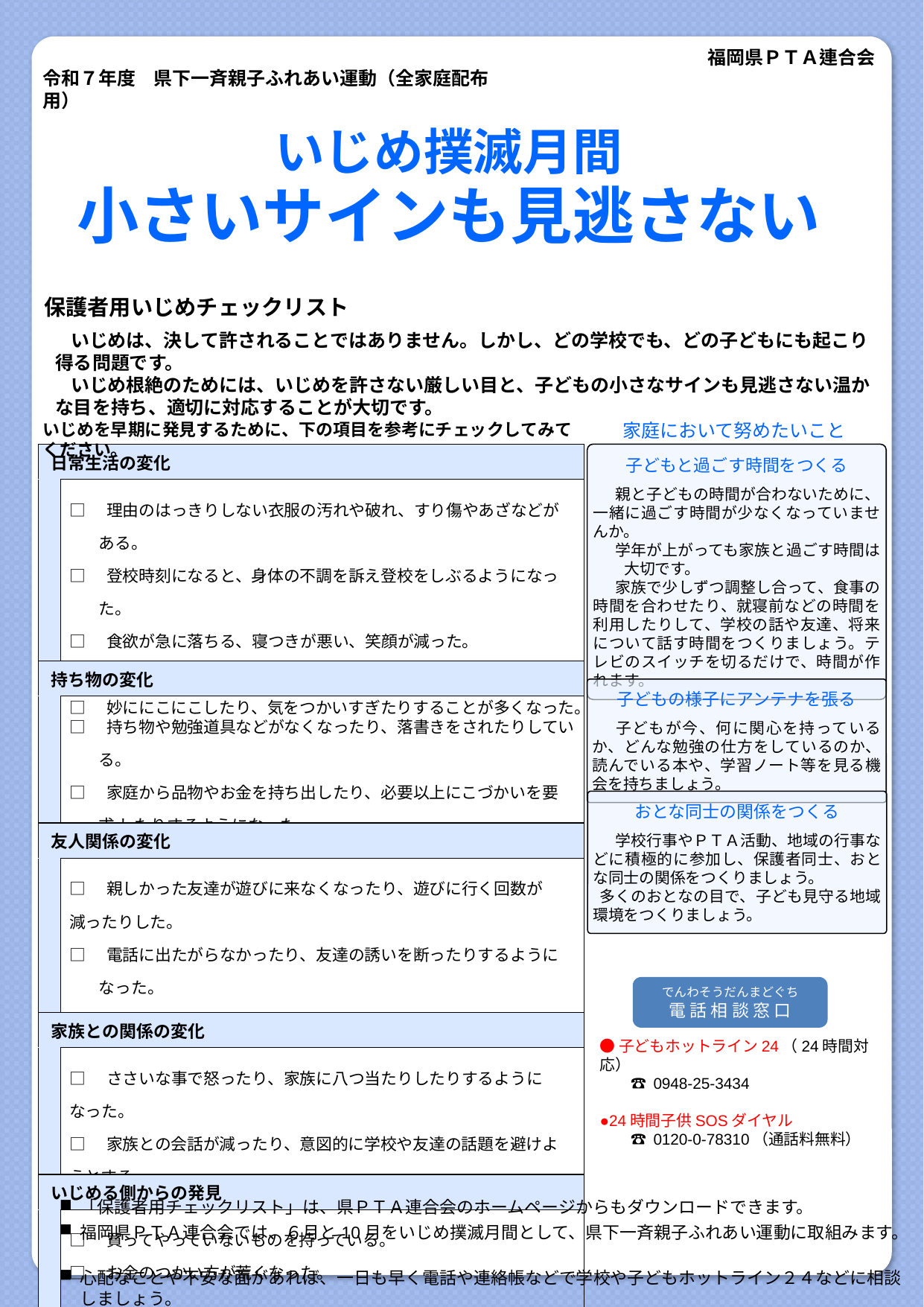

福岡県ＰＴＡ連合会
令和７年度　県下一斉親子ふれあい運動（全家庭配布用）
いじめ撲滅月間
小さいサインも見逃さない
保護者用いじめチェックリスト
いじめは、決して許されることではありません。しかし、どの学校でも、どの子どもにも起こり得る問題です。
いじめ根絶のためには、いじめを許さない厳しい目と、子どもの小さなサインも見逃さない温かな目を持ち、適切に対応することが大切です。
いじめを早期に発見するために、下の項目を参考にチェックしてみてください。
家庭において努めたいこと
| 日常生活の変化 |  |
| --- | --- |
|  | □　理由のはっきりしない衣服の汚れや破れ、すり傷やあざなどがある。 □　登校時刻になると、身体の不調を訴え登校をしぶるようになった。 □　食欲が急に落ちる、寝つきが悪い、笑顔が減った。 □　意味なく夜更かしし、極端に寝起きが悪くなった。 □　妙ににこにこしたり、気をつかいすぎたりすることが多くなった。 |
| 持ち物の変化 |  |
|  | □　持ち物や勉強道具などがなくなったり、落書きをされたりしている。 □　家庭から品物やお金を持ち出したり、必要以上にこづかいを要求 したりするようになった |
| 友人関係の変化 |  |
|  | □　親しかった友達が遊びに来なくなったり、遊びに行く回数が減ったりした。 □　電話に出たがらなかったり、友達の誘いを断ったりするようになった。 □　学校や友達に対する不平や不満を口にすることが多くなった。 |
| 家族との関係の変化 |  |
|  | □　ささいな事で怒ったり、家族に八つ当たりしたりするようになった。 □　家族との会話が減ったり、意図的に学校や友達の話題を避けようとする。 |
| いじめる側からの発見 |  |
|  | □　買ってやっていないものを持っている。　　　　 □　お金のつかい方が荒くなった。　　　　　　　　　　　　　　　　 　 □　親の言うことをきかなくなり、反抗的態度をとるようになった。 □　親が部屋に入るのを極端に嫌がるようになった。 |
子どもと過ごす時間をつくる
　親と子どもの時間が合わないために、一緒に過ごす時間が少なくなっていませんか。
　学年が上がっても家族と過ごす時間は　　大切です。
　家族で少しずつ調整し合って、食事の時間を合わせたり、就寝前などの時間を利用したりして、学校の話や友達、将来について話す時間をつくりましょう。テレビのスイッチを切るだけで、時間が作れます。
子どもの様子にアンテナを張る
　子どもが今、何に関心を持っているか、どんな勉強の仕方をしているのか、読んでいる本や、学習ノート等を見る機会を持ちましょう。
おとな同士の関係をつくる
　学校行事やＰＴＡ活動、地域の行事などに積極的に参加し、保護者同士、おとな同士の関係をつくりましょう。
多くのおとなの目で、子ども見守る地域環境をつくりましょう。

●子どもホットライン24（24時間対応）
　　☎ 0948-25-3434

●24時間子供SOSダイヤル
　　☎ 0120-0-78310（通話料無料）
でんわそうだんまどぐち
電 話 相 談 窓 口
「保護者用チェックリスト」は、県ＰＴＡ連合会のホームページからもダウンロードできます。
福岡県ＰＴＡ連合会では、６月と10月をいじめ撲滅月間として、県下一斉親子ふれあい運動に取組みます。
心配なことや不安な面があれば、一日も早く電話や連絡帳などで学校や子どもホットライン２４などに相談しましょう。